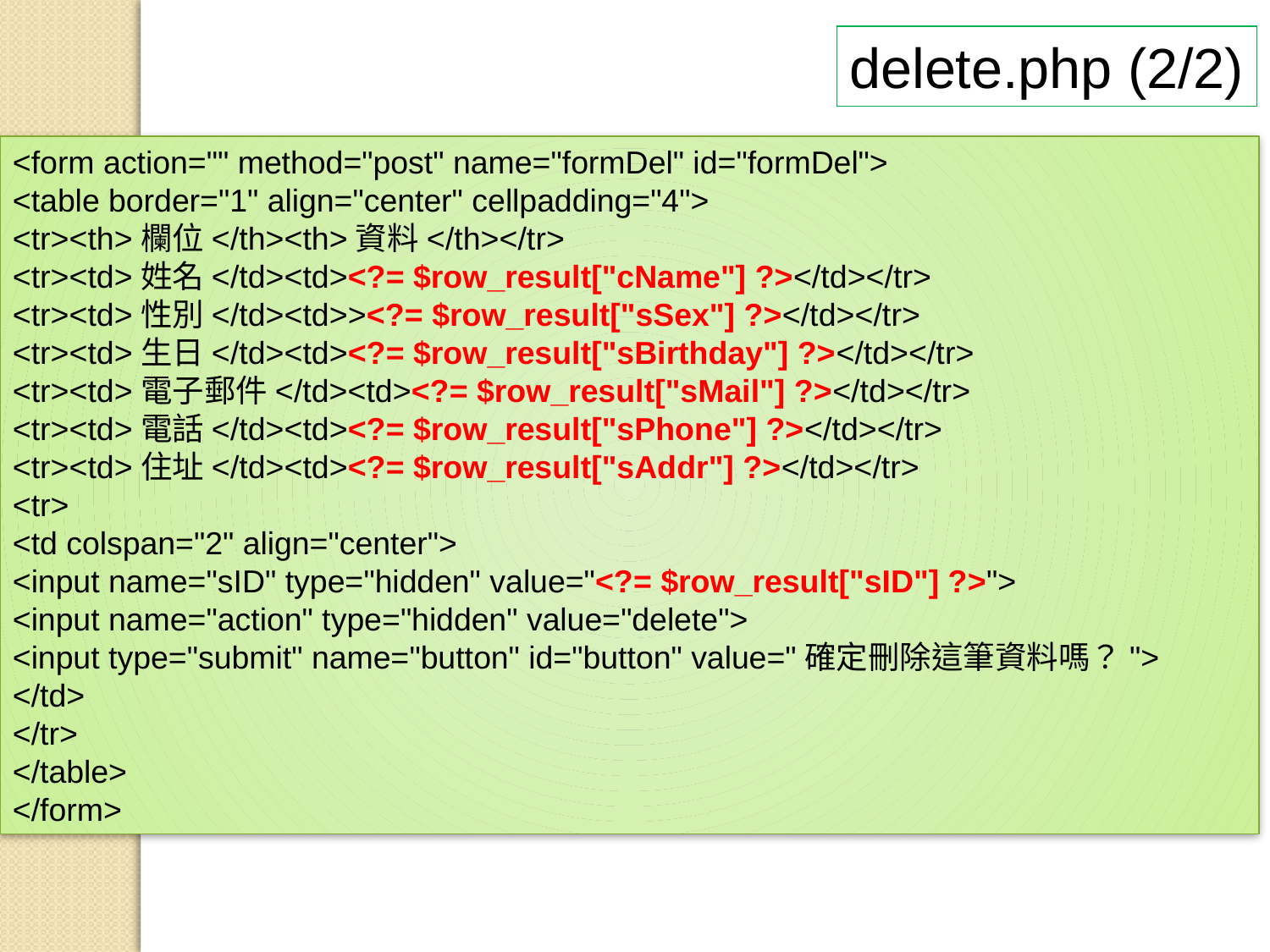

delete.php (2/2)
<form action="" method="post" name="formDel" id="formDel">
<table border="1" align="center" cellpadding="4">
<tr><th>欄位</th><th>資料</th></tr>
<tr><td>姓名</td><td><?= $row_result["cName"] ?></td></tr>
<tr><td>性別</td><td>><?= $row_result["sSex"] ?></td></tr>
<tr><td>生日</td><td><?= $row_result["sBirthday"] ?></td></tr>
<tr><td>電子郵件</td><td><?= $row_result["sMail"] ?></td></tr>
<tr><td>電話</td><td><?= $row_result["sPhone"] ?></td></tr>
<tr><td>住址</td><td><?= $row_result["sAddr"] ?></td></tr>
<tr>
<td colspan="2" align="center">
<input name="sID" type="hidden" value="<?= $row_result["sID"] ?>">
<input name="action" type="hidden" value="delete">
<input type="submit" name="button" id="button" value="確定刪除這筆資料嗎？">
</td>
</tr>
</table>
</form>